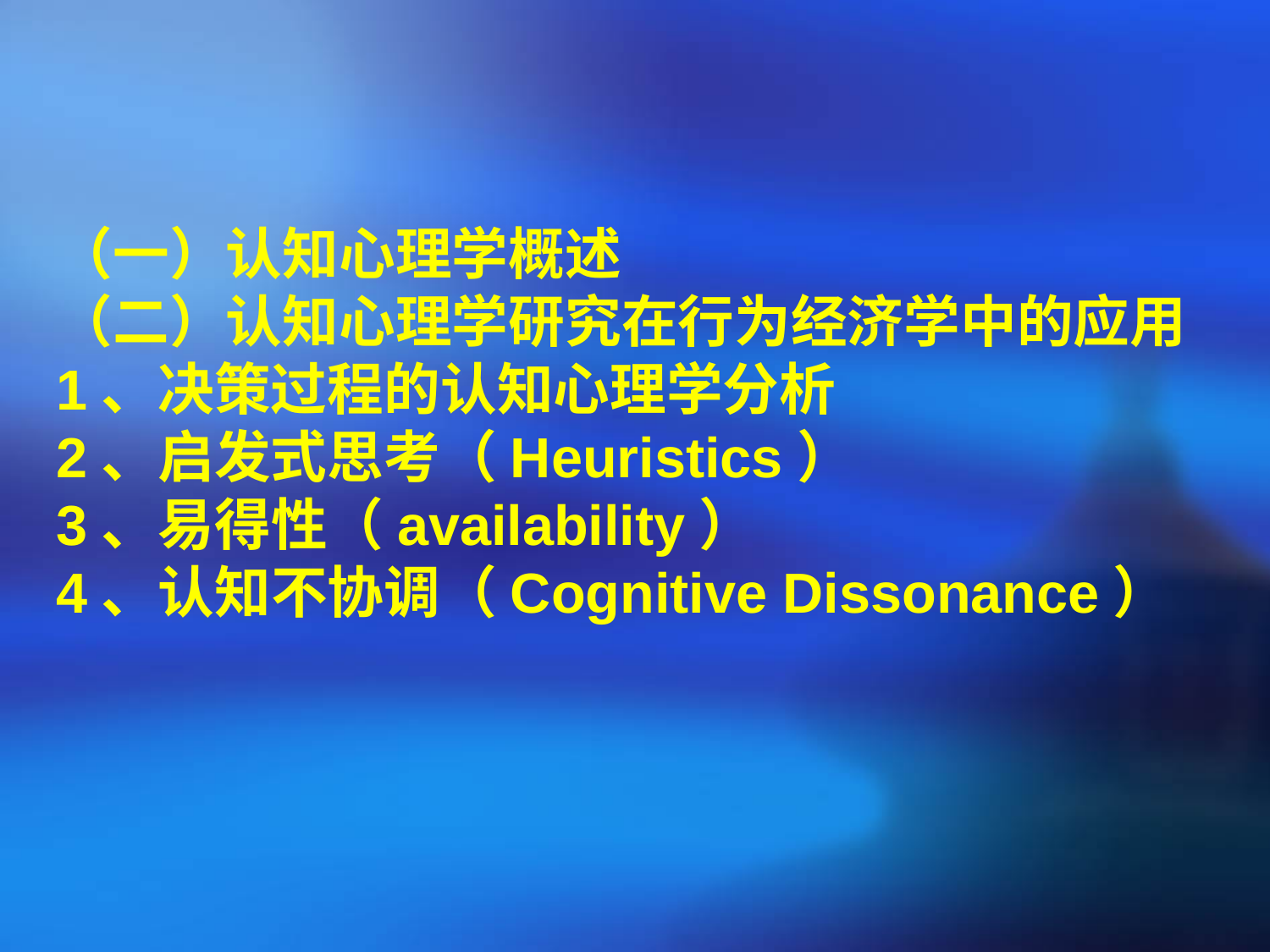

（一）认知心理学概述
（二）认知心理学研究在行为经济学中的应用
1、决策过程的认知心理学分析
2、启发式思考（Heuristics）
3、易得性（availability）
4、认知不协调（Cognitive Dissonance）